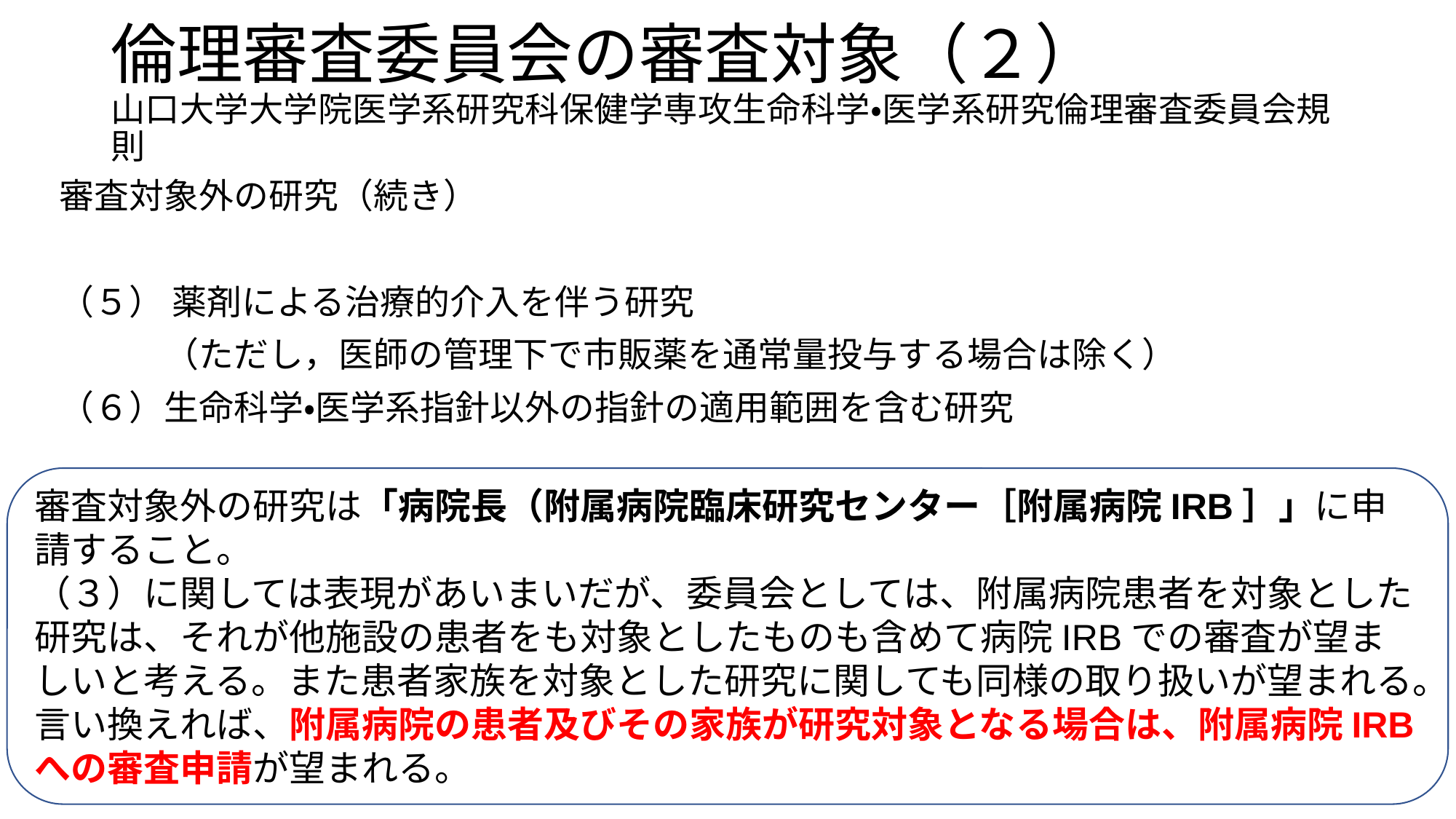

# 倫理審査委員会の審査対象（２） 山口大学大学院医学系研究科保健学専攻生命科学・医学系研究倫理審査委員会規則
審査対象外の研究（続き）

（５） 薬剤による治療的介入を伴う研究
　　　（ただし，医師の管理下で市販薬を通常量投与する場合は除く）
（６）生命科学・医学系指針以外の指針の適用範囲を含む研究
審査対象外の研究は「病院長（附属病院臨床研究センター［附属病院IRB］」に申請すること。
（３）に関しては表現があいまいだが、委員会としては、附属病院患者を対象とした研究は、それが他施設の患者をも対象としたものも含めて病院IRBでの審査が望ましいと考える。また患者家族を対象とした研究に関しても同様の取り扱いが望まれる。言い換えれば、附属病院の患者及びその家族が研究対象となる場合は、附属病院IRBへの審査申請が望まれる。